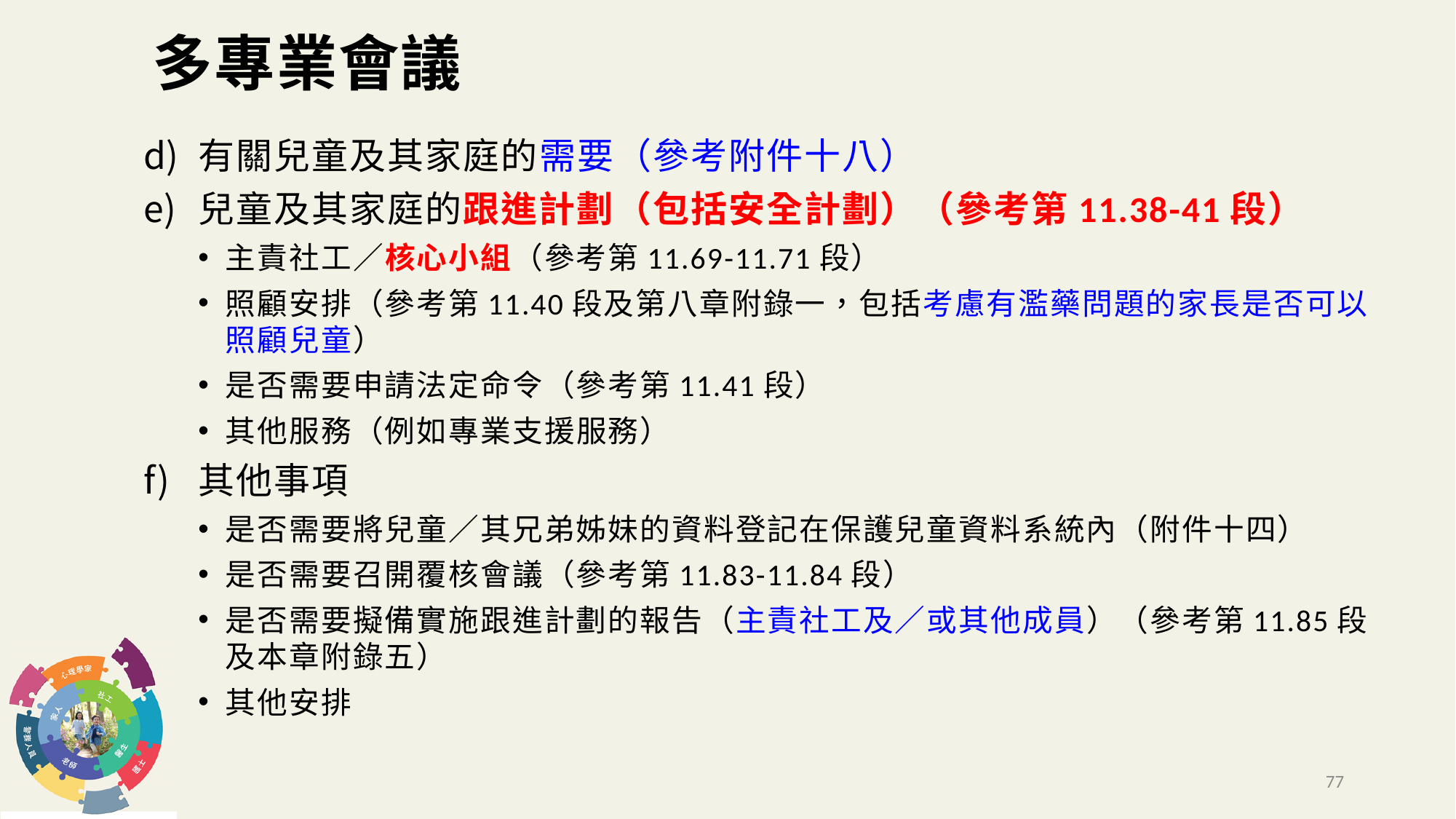

# 多專業會議
有關兒童及其家庭的需要（參考附件十八）
兒童及其家庭的跟進計劃（包括安全計劃）（參考第11.38-41段）
主責社工／核心小組（參考第11.69-11.71段）
照顧安排（參考第11.40段及第八章附錄一，包括考慮有濫藥問題的家長是否可以照顧兒童）
是否需要申請法定命令（參考第11.41段）
其他服務（例如專業支援服務）
其他事項
是否需要將兒童／其兄弟姊妹的資料登記在保護兒童資料系統內（附件十四）
是否需要召開覆核會議（參考第11.83-11.84段）
是否需要擬備實施跟進計劃的報告（主責社工及／或其他成員）（參考第11.85段及本章附錄五）
其他安排

77